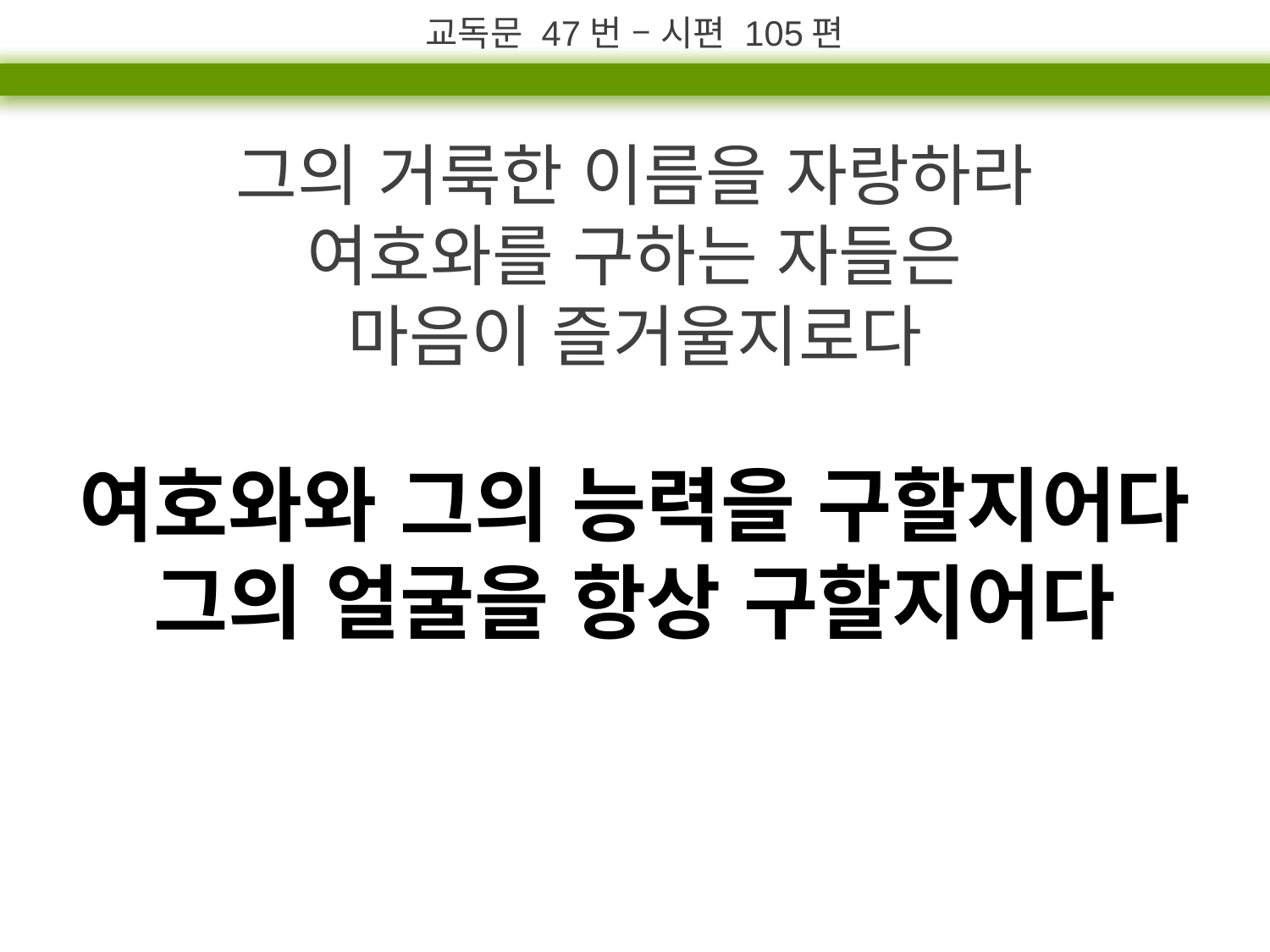

교독문 47번 – 시편 105편

그의 거룩한 이름을 자랑하라
여호와를 구하는 자들은
마음이 즐거울지로다
여호와와 그의 능력을 구할지어다
그의 얼굴을 항상 구할지어다